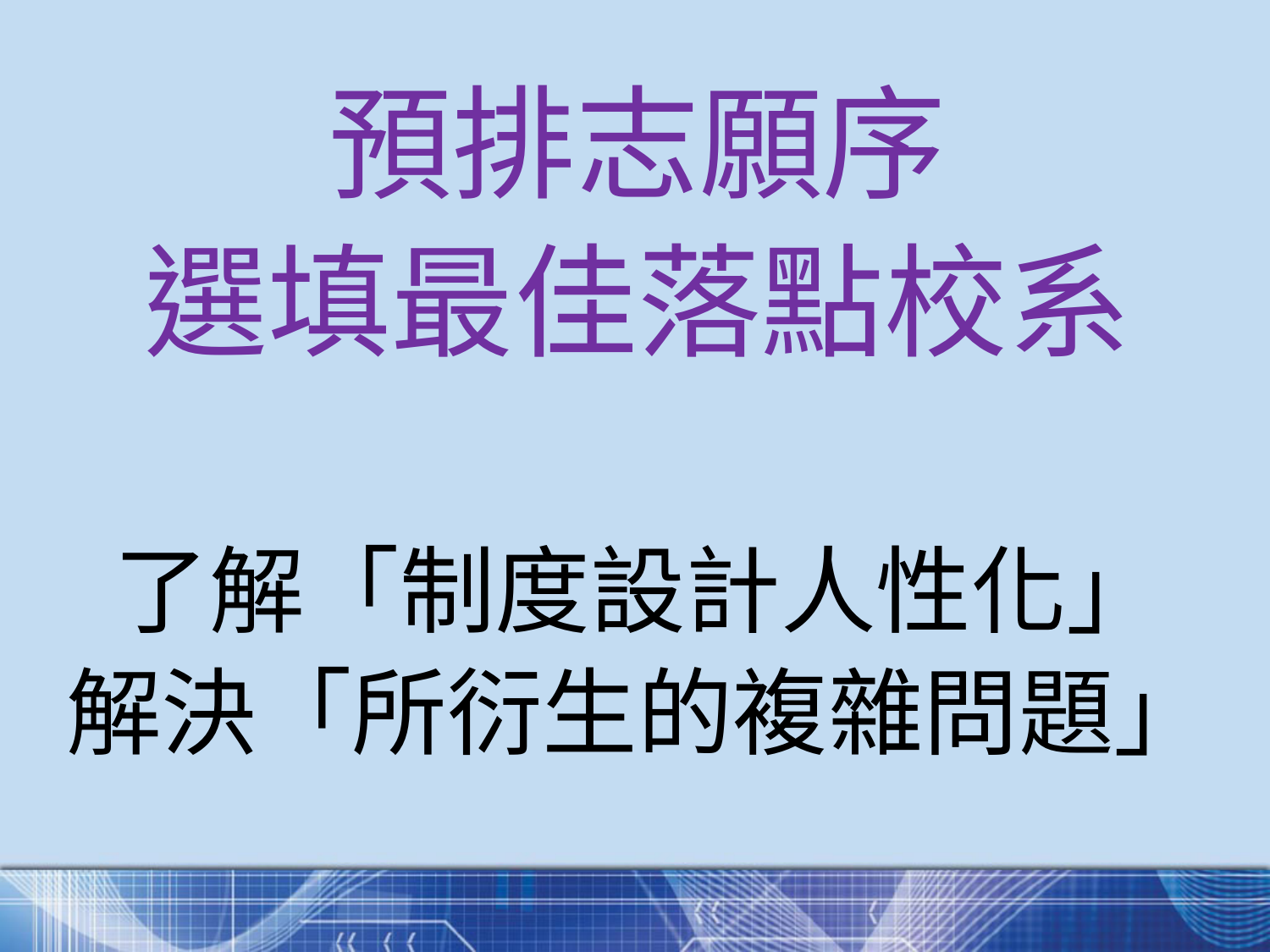

預排志願序
選填最佳落點校系

了解「制度設計人性化」
解決「所衍生的複雜問題」